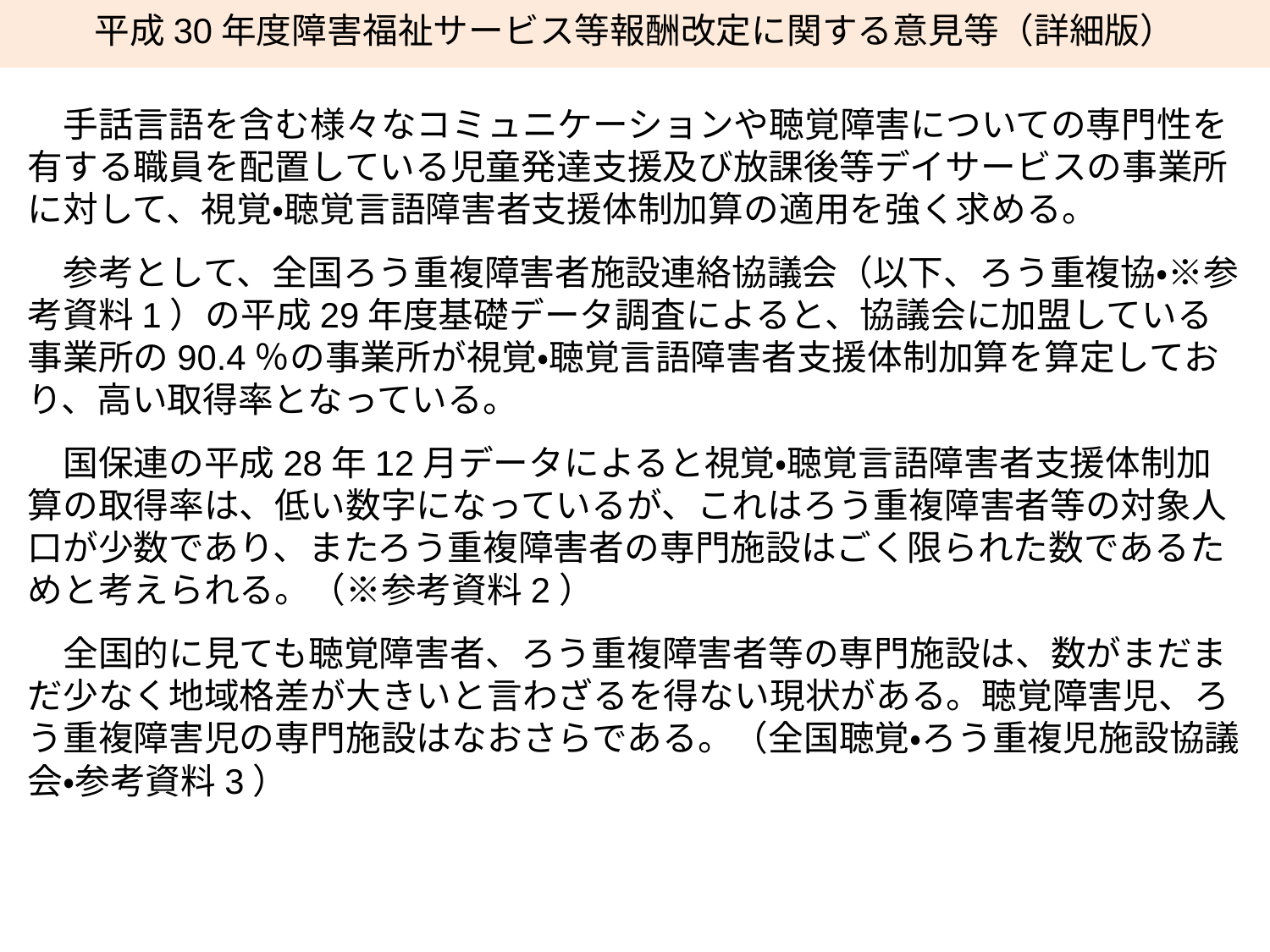

平成30年度障害福祉サービス等報酬改定に関する意見等（詳細版）
　手話言語を含む様々なコミュニケーションや聴覚障害についての専門性を有する職員を配置している児童発達支援及び放課後等デイサービスの事業所に対して、視覚・聴覚言語障害者支援体制加算の適用を強く求める。
　参考として、全国ろう重複障害者施設連絡協議会（以下、ろう重複協・※参考資料1）の平成29年度基礎データ調査によると、協議会に加盟している事業所の90.4％の事業所が視覚・聴覚言語障害者支援体制加算を算定しており、高い取得率となっている。
　国保連の平成28年12月データによると視覚・聴覚言語障害者支援体制加算の取得率は、低い数字になっているが、これはろう重複障害者等の対象人口が少数であり、またろう重複障害者の専門施設はごく限られた数であるためと考えられる。（※参考資料2）
　全国的に見ても聴覚障害者、ろう重複障害者等の専門施設は、数がまだまだ少なく地域格差が大きいと言わざるを得ない現状がある。聴覚障害児、ろう重複障害児の専門施設はなおさらである。（全国聴覚・ろう重複児施設協議会・参考資料3）